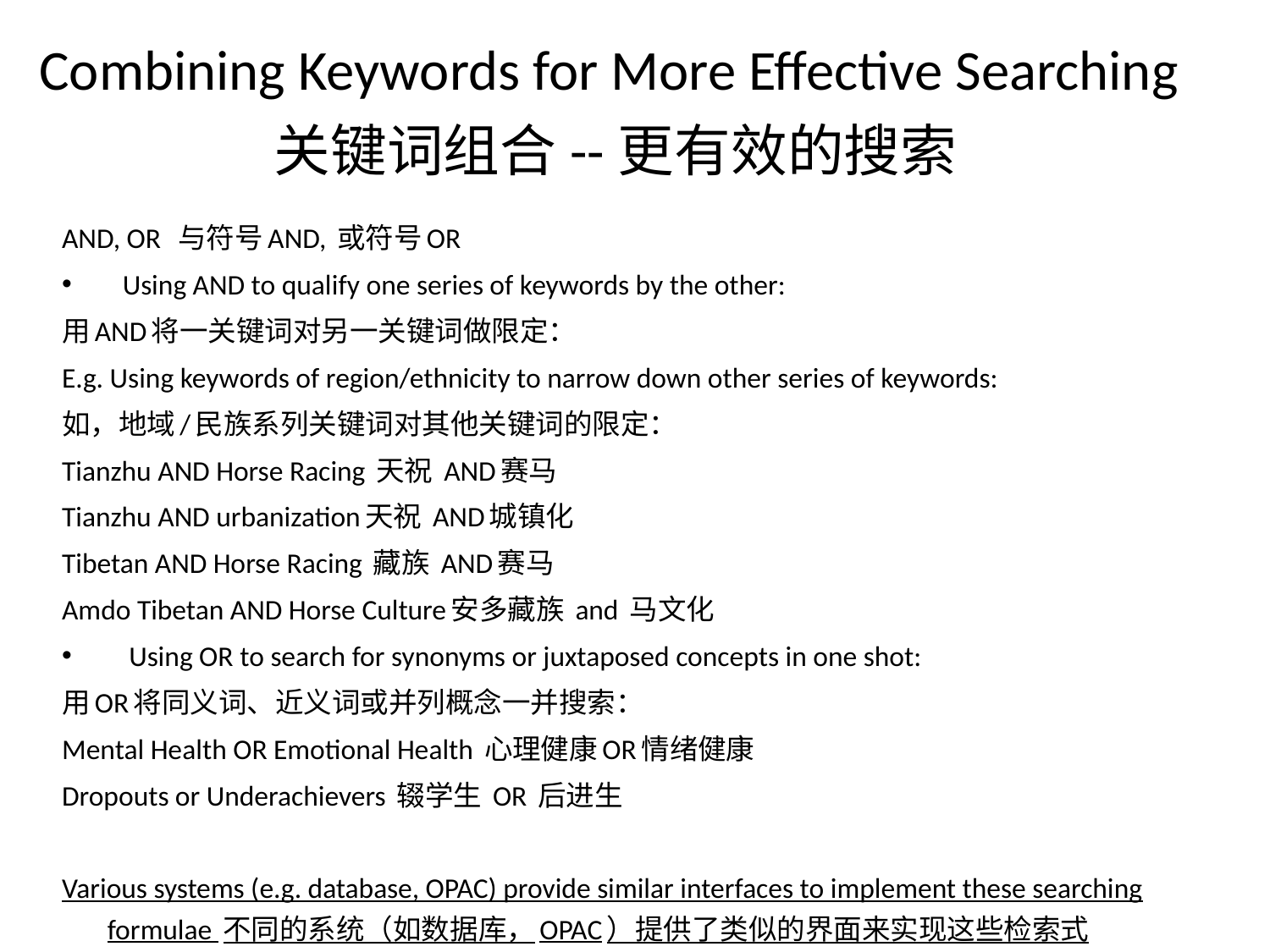

# Combining Keywords for More Effective Searching 关键词组合--更有效的搜索
AND, OR  与符号AND, 或符号OR
Using AND to qualify one series of keywords by the other:
用AND将一关键词对另一关键词做限定：
E.g. Using keywords of region/ethnicity to narrow down other series of keywords:
如，地域/民族系列关键词对其他关键词的限定：
Tianzhu AND Horse Racing 天祝 AND赛马
Tianzhu AND urbanization天祝 AND城镇化
Tibetan AND Horse Racing 藏族 AND赛马
Amdo Tibetan AND Horse Culture安多藏族 and 马文化
 Using OR to search for synonyms or juxtaposed concepts in one shot:
用OR将同义词、近义词或并列概念一并搜索：
Mental Health OR Emotional Health 心理健康OR情绪健康
Dropouts or Underachievers 辍学生 OR 后进生

Various systems (e.g. database, OPAC) provide similar interfaces to implement these searching formulae 不同的系统（如数据库，OPAC）提供了类似的界面来实现这些检索式